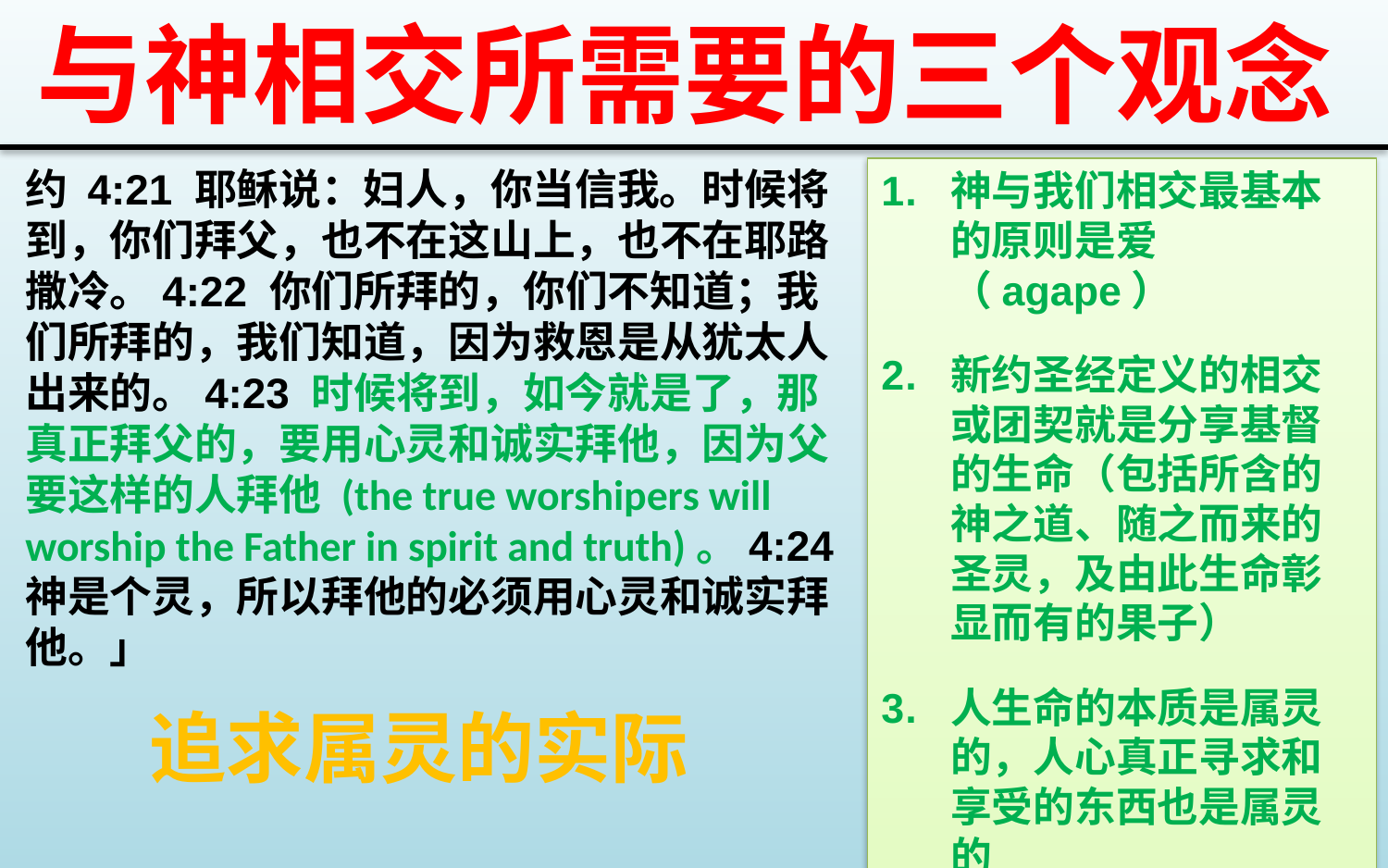

与神相交所需要的三个观念
约 4:21 耶稣说：妇人，你当信我。时候将到，你们拜父，也不在这山上，也不在耶路撒冷。4:22 你们所拜的，你们不知道；我们所拜的，我们知道，因为救恩是从犹太人出来的。4:23 时候将到，如今就是了，那真正拜父的，要用心灵和诚实拜他，因为父要这样的人拜他 (the true worshipers will worship the Father in spirit and truth)。4:24 神是个灵，所以拜他的必须用心灵和诚实拜他。」
神与我们相交最基本的原则是爱（agape）
新约圣经定义的相交或团契就是分享基督的生命（包括所含的神之道、随之而来的圣灵，及由此生命彰显而有的果子）
人生命的本质是属灵的，人心真正寻求和享受的东西也是属灵的
追求属灵的实际